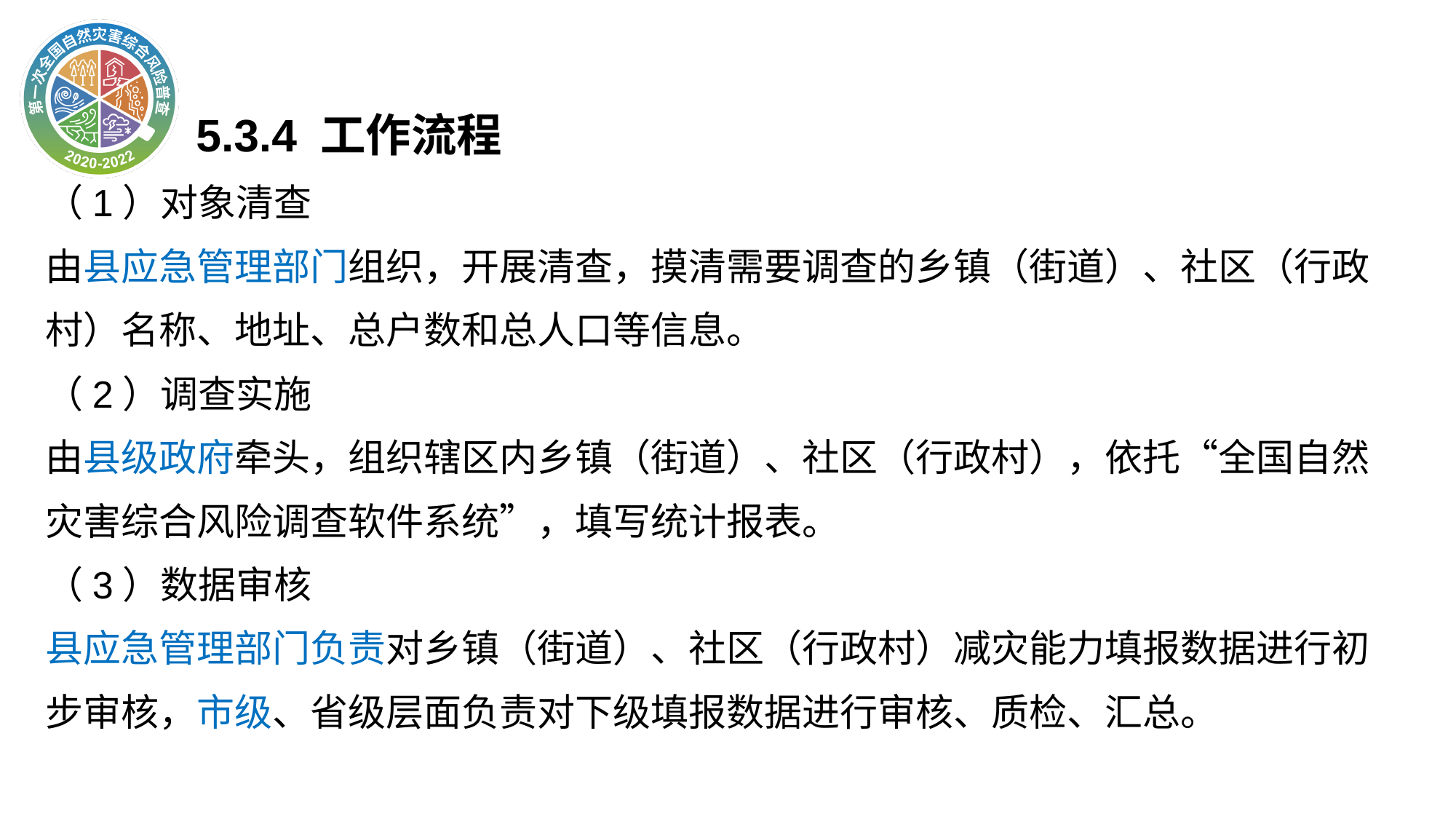

5.3.4 工作流程
（1）对象清查
由县应急管理部门组织，开展清查，摸清需要调查的乡镇（街道）、社区（行政村）名称、地址、总户数和总人口等信息。
（2）调查实施
由县级政府牵头，组织辖区内乡镇（街道）、社区（行政村），依托“全国自然灾害综合风险调查软件系统”，填写统计报表。
（3）数据审核
县应急管理部门负责对乡镇（街道）、社区（行政村）减灾能力填报数据进行初步审核，市级、省级层面负责对下级填报数据进行审核、质检、汇总。